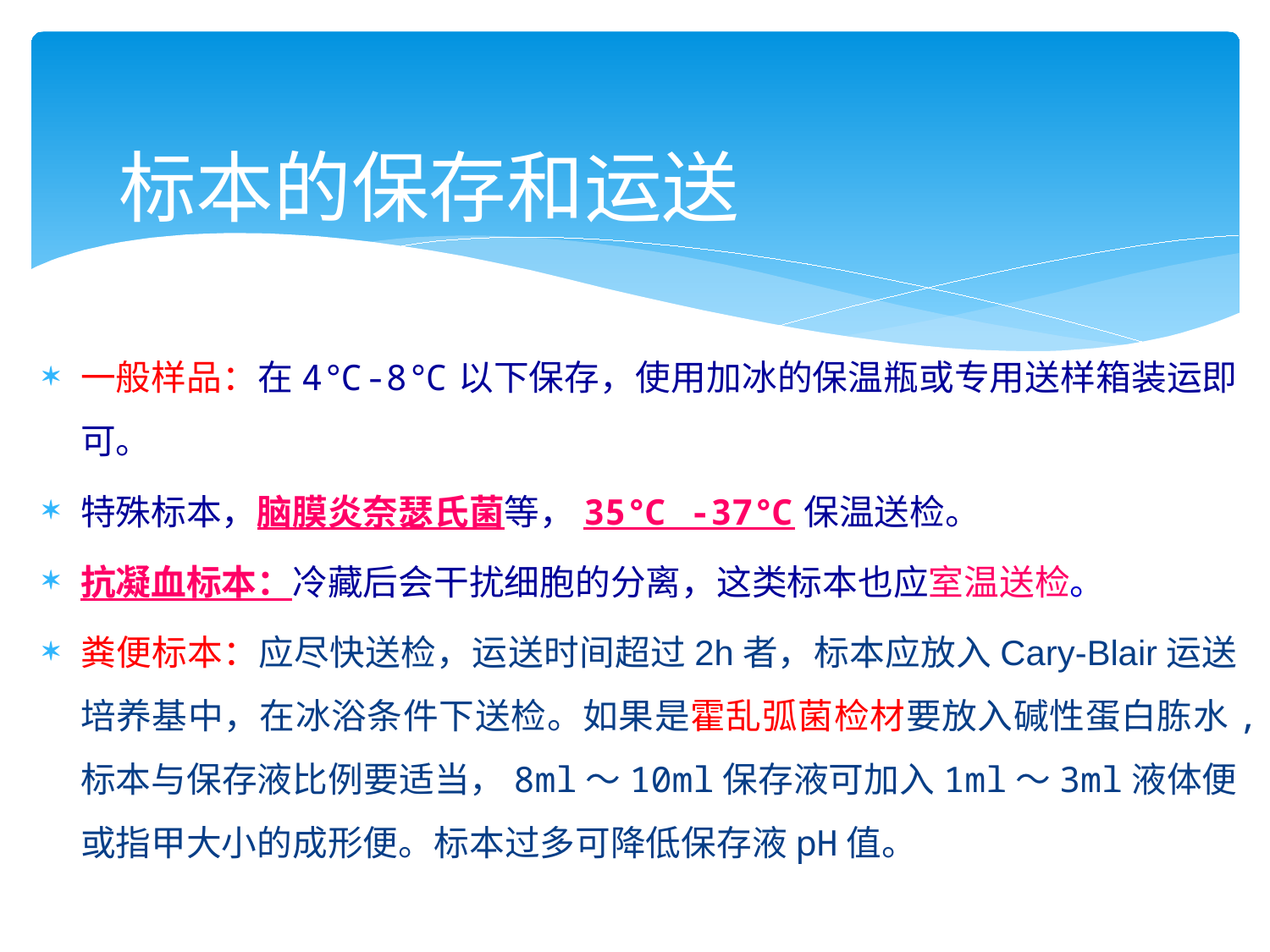

# 标本的保存和运送
一般样品：在4℃-8℃以下保存，使用加冰的保温瓶或专用送样箱装运即可。
特殊标本，脑膜炎奈瑟氏菌等，35℃ -37℃保温送检。
抗凝血标本：冷藏后会干扰细胞的分离，这类标本也应室温送检。
粪便标本：应尽快送检，运送时间超过2h者，标本应放入Cary-Blair运送培养基中，在冰浴条件下送检。如果是霍乱弧菌检材要放入碱性蛋白胨水,标本与保存液比例要适当，8ml～10ml保存液可加入1ml～3ml液体便或指甲大小的成形便。标本过多可降低保存液pH值。